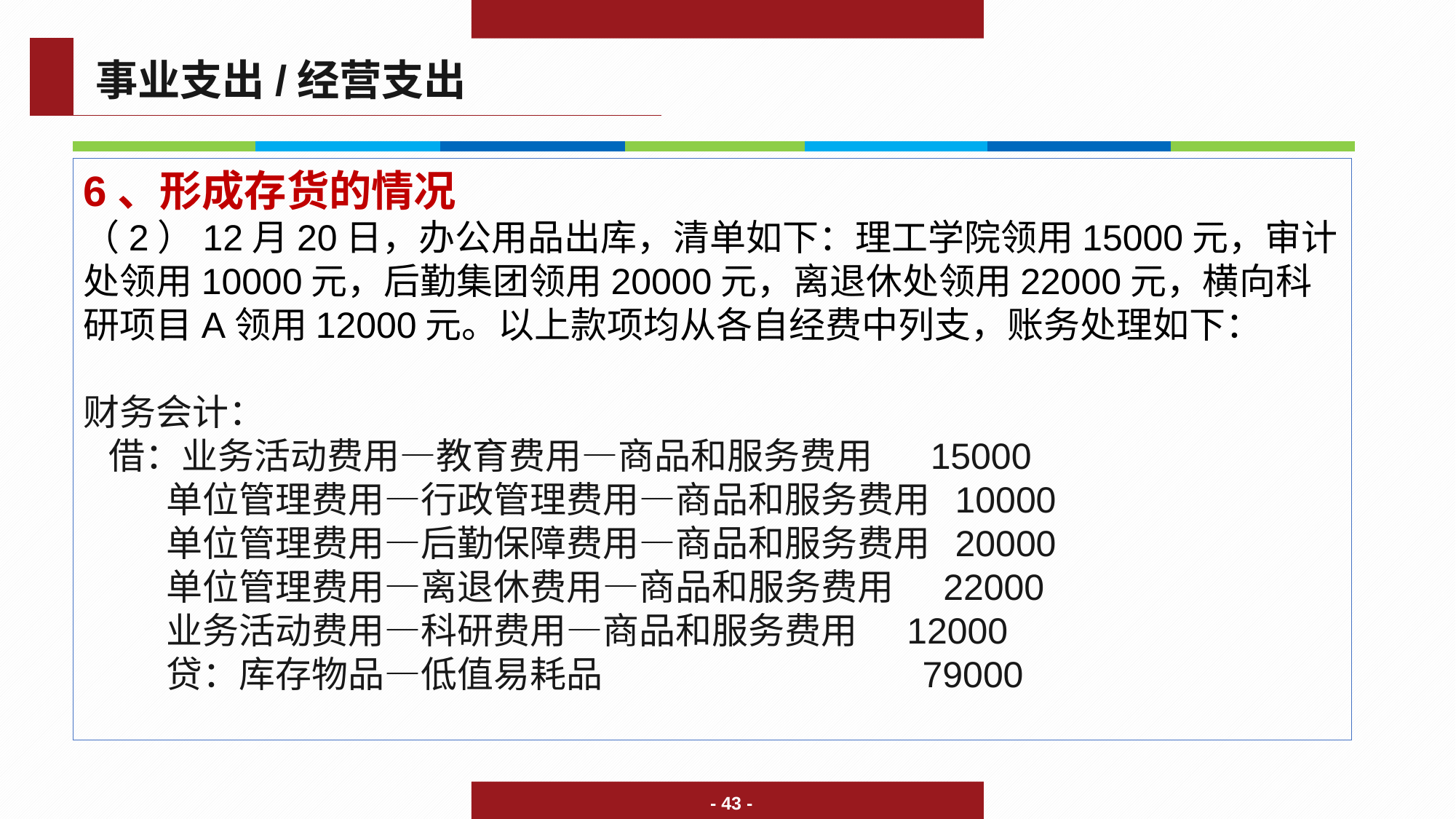

事业支出/经营支出

6、形成存货的情况
（2）12月20日，办公用品出库，清单如下：理工学院领用15000元，审计处领用10000元，后勤集团领用20000元，离退休处领用22000元，横向科研项目A领用12000元。以上款项均从各自经费中列支，账务处理如下：

财务会计：
  借：业务活动费用—教育费用—商品和服务费用      15000
         单位管理费用—行政管理费用—商品和服务费用  10000
         单位管理费用—后勤保障费用—商品和服务费用  20000
         单位管理费用—离退休费用—商品和服务费用     22000
         业务活动费用—科研费用—商品和服务费用     12000
         贷：库存物品—低值易耗品                                      79000

- 43 -